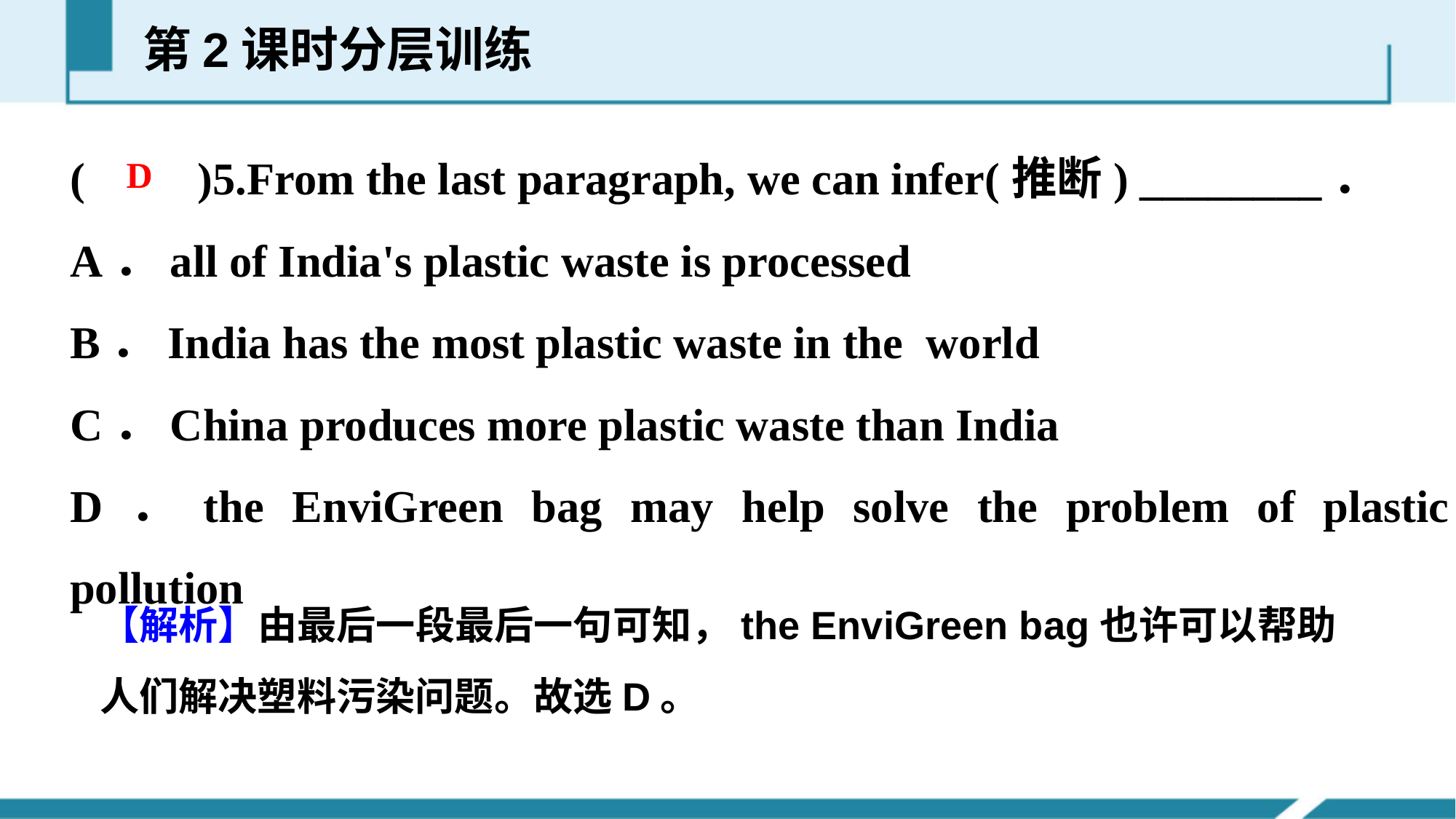

第2课时分层训练
(　　)5.From the last paragraph, we can infer(推断) ________．
A．all of India's plastic waste is processed
B．India has the most plastic waste in the  world
C．China produces more plastic waste than India
D．the EnviGreen bag may help solve the problem of plastic pollution
D
【解析】由最后一段最后一句可知，the EnviGreen bag也许可以帮助人们解决塑料污染问题。故选D。